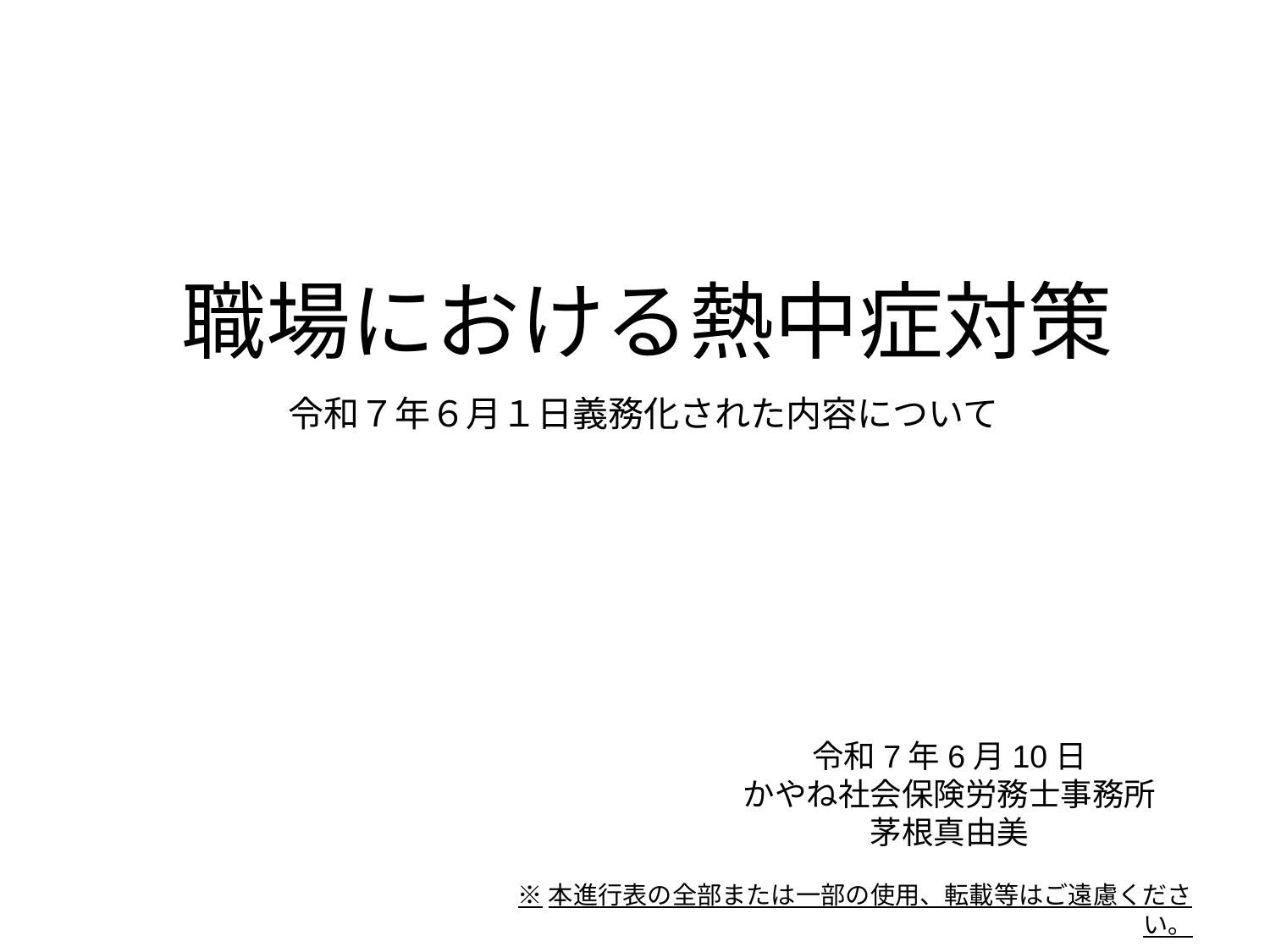

# 職場における熱中症対策
令和７年６月１日義務化された内容について
令和7年6月10日
かやね社会保険労務士事務所
茅根真由美
※本進行表の全部または一部の使用、転載等はご遠慮ください。